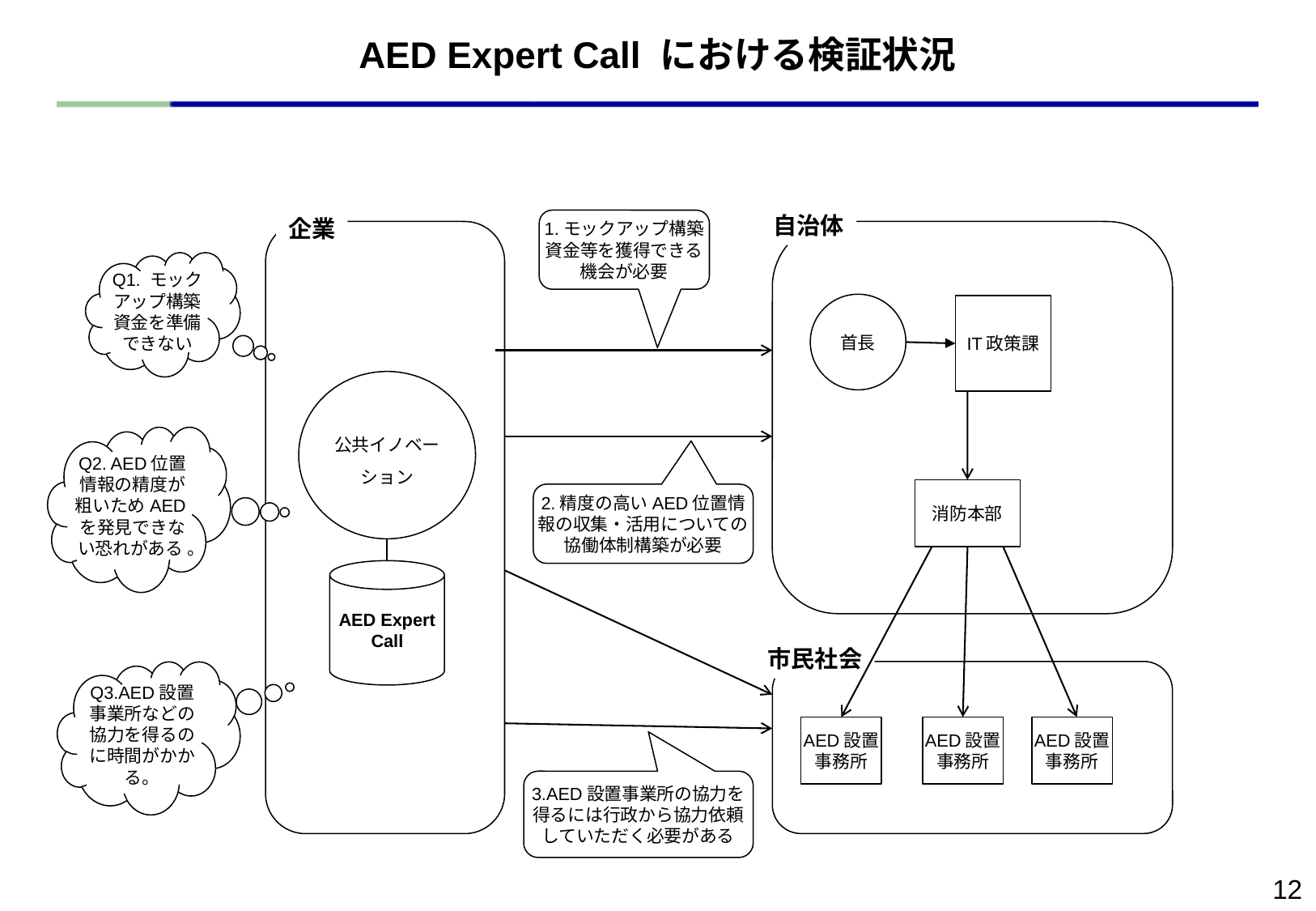

# AED Expert Call における検証状況
自治体
企業
1.モックアップ構築資金等を獲得できる機会が必要

Q1. モックアップ構築資金を準備できない
首長
IT政策課
公共イノベーション
Q2. AED位置情報の精度が粗いためAEDを発見できない恐れがある 。
消防本部
2.精度の高いAED位置情報の収集・活用についての協働体制構築が必要
AED Expert
Call
市民社会
Q3.AED設置事業所などの協力を得るのに時間がかかる。

AED設置
事務所
AED設置
事務所
AED設置
事務所
3.AED設置事業所の協力を得るには行政から協力依頼していただく必要がある